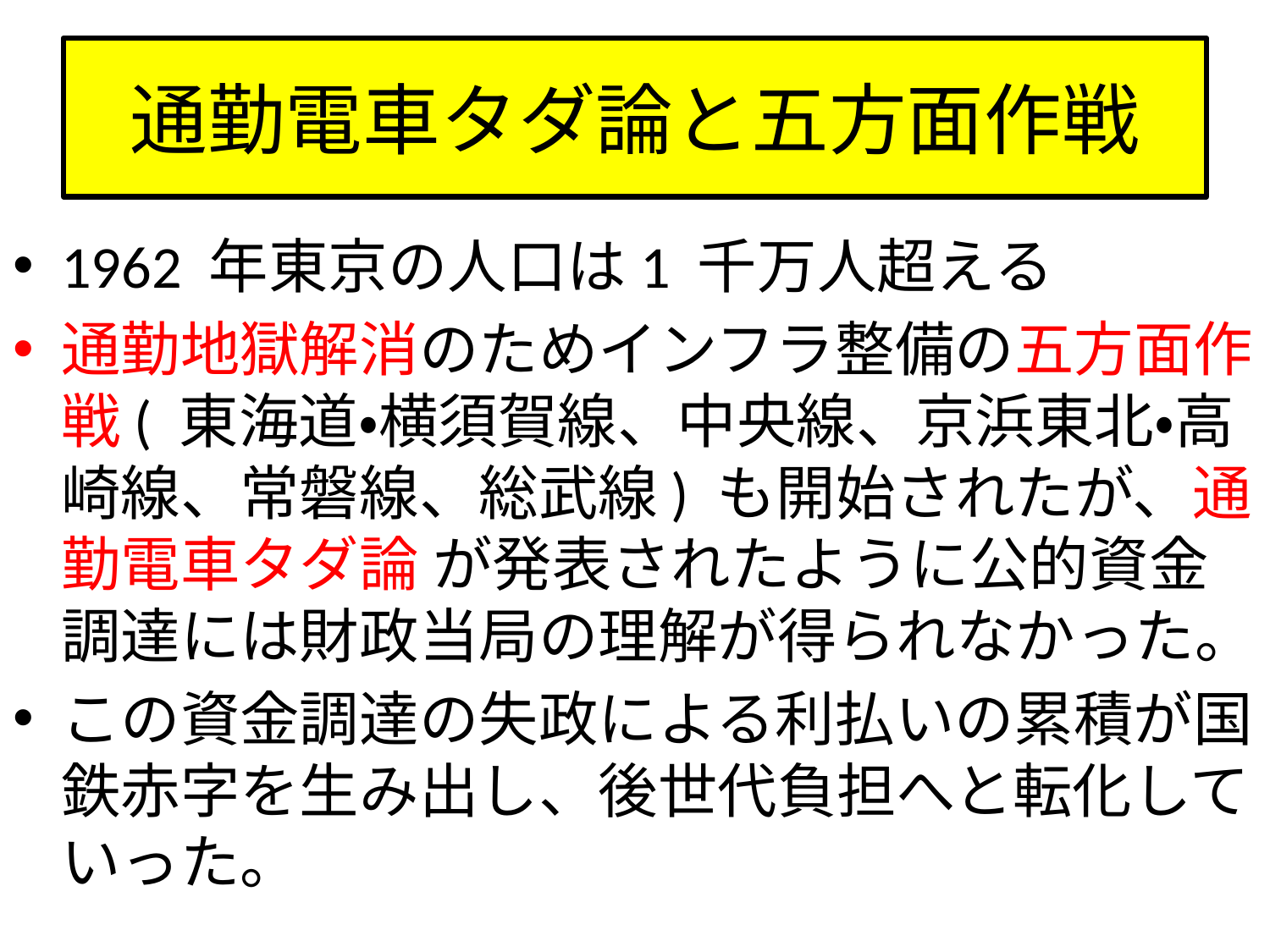

# 通勤電車タダ論と五方面作戦
1962 年東京の人口は1 千万人超える
通勤地獄解消のためインフラ整備の五方面作戦( 東海道・横須賀線、中央線、京浜東北・高崎線、常磐線、総武線) も開始されたが、通勤電車タダ論 が発表されたように公的資金調達には財政当局の理解が得られなかった。
この資金調達の失政による利払いの累積が国鉄赤字を生み出し、後世代負担へと転化していった。